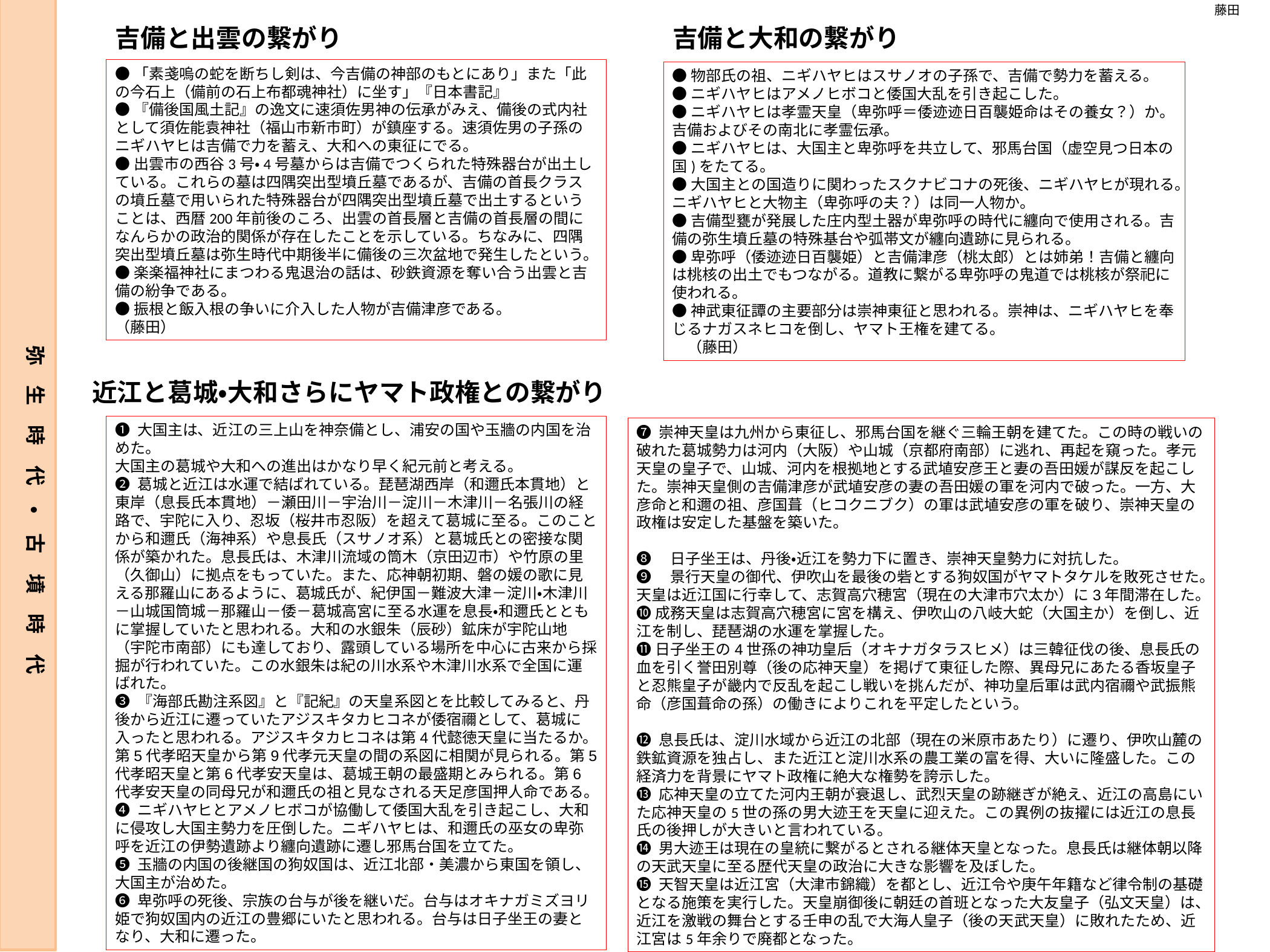

藤田

吉備と出雲の繋がり
吉備と大和の繋がり
●「素戔嗚の蛇を断ちし剣は、今吉備の神部のもとにあり」また「此の今石上（備前の石上布都魂神社）に坐す」『日本書記』
●『備後国風土記』の逸文に速須佐男神の伝承がみえ、備後の式内社として須佐能袁神社（福山市新市町）が鎮座する。速須佐男の子孫のニギハヤヒは吉備で力を蓄え、大和への東征にでる。
●出雲市の西谷3号・4号墓からは吉備でつくられた特殊器台が出土している。これらの墓は四隅突出型墳丘墓であるが、吉備の首長クラスの墳丘墓で用いられた特殊器台が四隅突出型墳丘墓で出土するということは、西暦200年前後のころ、出雲の首長層と吉備の首長層の間になんらかの政治的関係が存在したことを示している。ちなみに、四隅突出型墳丘墓は弥生時代中期後半に備後の三次盆地で発生したという。
●楽楽福神社にまつわる鬼退治の話は、砂鉄資源を奪い合う出雲と吉備の紛争である。
●振根と飯入根の争いに介入した人物が吉備津彦である。
（藤田）
●物部氏の祖、ニギハヤヒはスサノオの子孫で、吉備で勢力を蓄える。
●ニギハヤヒはアメノヒボコと倭国大乱を引き起こした。
●ニギハヤヒは孝霊天皇（卑弥呼＝倭迹迹日百襲姫命はその養女？）か。吉備およびその南北に孝霊伝承。
●ニギハヤヒは、大国主と卑弥呼を共立して、邪馬台国（虚空見つ日本の国)をたてる。
●大国主との国造りに関わったスクナビコナの死後、ニギハヤヒが現れる。ニギハヤヒと大物主（卑弥呼の夫？）は同一人物か。
●吉備型甕が発展した庄内型土器が卑弥呼の時代に纏向で使用される。吉備の弥生墳丘墓の特殊基台や弧帯文が纏向遺跡に見られる。
●卑弥呼（倭迹迹日百襲姫）と吉備津彦（桃太郎）とは姉弟！吉備と纏向は桃核の出土でもつながる。道教に繋がる卑弥呼の鬼道では桃核が祭祀に使われる。
●神武東征譚の主要部分は崇神東征と思われる。崇神は、ニギハヤヒを奉じるナガスネヒコを倒し、ヤマト王権を建てる。
　（藤田）
弥　生　時　代　・　古　墳　時　代
近江と葛城・大和さらにヤマト政権との繋がり
❶ 大国主は、近江の三上山を神奈備とし、浦安の国や玉牆の内国を治めた。
大国主の葛城や大和への進出はかなり早く紀元前と考える。
❷ 葛城と近江は水運で結ばれている。琵琶湖西岸（和邇氏本貫地）と東岸（息長氏本貫地）－瀬田川－宇治川－淀川－木津川－名張川の経路で、宇陀に入り、忍坂（桜井市忍阪）を超えて葛城に至る。このことから和邇氏（海神系）や息長氏（スサノオ系）と葛城氏との密接な関係が築かれた。息長氏は、木津川流域の筒木（京田辺市）や竹原の里（久御山）に拠点をもっていた。また、応神朝初期、磐の媛の歌に見える那羅山にあるように、葛城氏が、紀伊国－難波大津－淀川・木津川－山城国筒城－那羅山－倭－葛城高宮に至る水運を息長・和邇氏とともに掌握していたと思われる。大和の水銀朱（辰砂）鉱床が宇陀山地（宇陀市南部）にも達しており、露頭している場所を中心に古来から採掘が行われていた。この水銀朱は紀の川水系や木津川水系で全国に運ばれた。
❸ 『海部氏勘注系図』と『記紀』の天皇系図とを比較してみると、丹後から近江に遷っていたアジスキタカヒコネが倭宿禰として、葛城に入ったと思われる。アジスキタカヒコネは第4代懿徳天皇に当たるか。第5代孝昭天皇から第9代孝元天皇の間の系図に相関が見られる。第5代孝昭天皇と第6代孝安天皇は、葛城王朝の最盛期とみられる。第6代孝安天皇の同母兄が和邇氏の祖と見なされる天足彦国押人命である。
❹ ニギハヤヒとアメノヒボコが協働して倭国大乱を引き起こし、大和に侵攻し大国主勢力を圧倒した。ニギハヤヒは、和邇氏の巫女の卑弥呼を近江の伊勢遺跡より纏向遺跡に遷し邪馬台国を立てた。
❺ 玉牆の内国の後継国の狗奴国は、近江北部・美濃から東国を領し、大国主が治めた。
❻ 卑弥呼の死後、宗族の台与が後を継いだ。台与はオキナガミズヨリ姫で狗奴国内の近江の豊郷にいたと思われる。台与は日子坐王の妻となり、大和に遷った。
❼ 崇神天皇は九州から東征し、邪馬台国を継ぐ三輪王朝を建てた。この時の戦いの破れた葛城勢力は河内（大阪）や山城（京都府南部）に逃れ、再起を窺った。孝元天皇の皇子で、山城、河内を根拠地とする武埴安彦王と妻の吾田媛が謀反を起こした。崇神天皇側の吉備津彦が武埴安彦の妻の吾田媛の軍を河内で破った。一方、大彦命と和邇の祖、彦国葺（ヒコクニブク）の軍は武埴安彦の軍を破り、崇神天皇の政権は安定した基盤を築いた。

❽　日子坐王は、丹後・近江を勢力下に置き、崇神天皇勢力に対抗した。
❾　景行天皇の御代、伊吹山を最後の砦とする狗奴国がヤマトタケルを敗死させた。天皇は近江国に行幸して、志賀高穴穂宮（現在の大津市穴太か）に3年間滞在した。
❿成務天皇は志賀高穴穂宮に宮を構え、伊吹山の八岐大蛇（大国主か）を倒し、近江を制し、琵琶湖の水運を掌握した。
⓫日子坐王の4世孫の神功皇后（オキナガタラスヒメ）は三韓征伐の後、息長氏の血を引く誉田別尊（後の応神天皇）を掲げて東征した際、異母兄にあたる香坂皇子と忍熊皇子が畿内で反乱を起こし戦いを挑んだが、神功皇后軍は武内宿禰や武振熊命（彦国葺命の孫）の働きによりこれを平定したという。

⓬ 息長氏は、淀川水域から近江の北部（現在の米原市あたり）に遷り、伊吹山麓の鉄鉱資源を独占し、また近江と淀川水系の農工業の富を得、大いに隆盛した。この経済力を背景にヤマト政権に絶大な権勢を誇示した。
⓭ 応神天皇の立てた河内王朝が衰退し、武烈天皇の跡継ぎが絶え、近江の高島にいた応神天皇の5世の孫の男大迹王を天皇に迎えた。この異例の抜擢には近江の息長氏の後押しが大きいと言われている。
⓮ 男大迹王は現在の皇統に繋がるとされる継体天皇となった。息長氏は継体朝以降の天武天皇に至る歴代天皇の政治に大きな影響を及ぼした。
⓯ 天智天皇は近江宮（大津市錦織）を都とし、近江令や庚午年籍など律令制の基礎となる施策を実行した。天皇崩御後に朝廷の首班となった大友皇子（弘文天皇）は、近江を激戦の舞台とする壬申の乱で大海人皇子（後の天武天皇）に敗れたため、近江宮は5年余りで廃都となった。